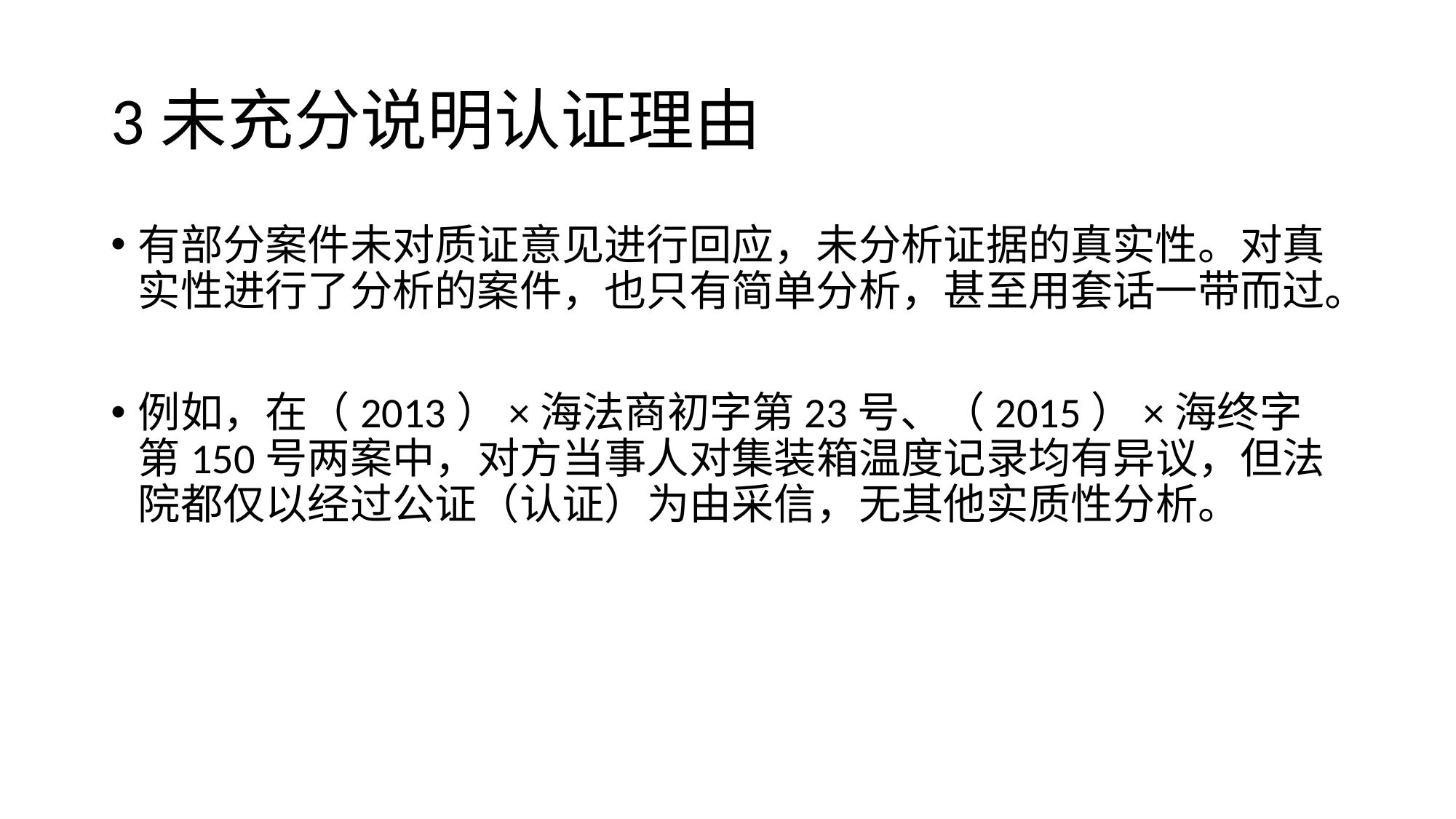

# 3未充分说明认证理由
有部分案件未对质证意见进行回应，未分析证据的真实性。对真实性进行了分析的案件，也只有简单分析，甚至用套话一带而过。

例如，在（2013）×海法商初字第23号、（2015）×海终字第150号两案中，对方当事人对集装箱温度记录均有异议，但法院都仅以经过公证（认证）为由采信，无其他实质性分析。